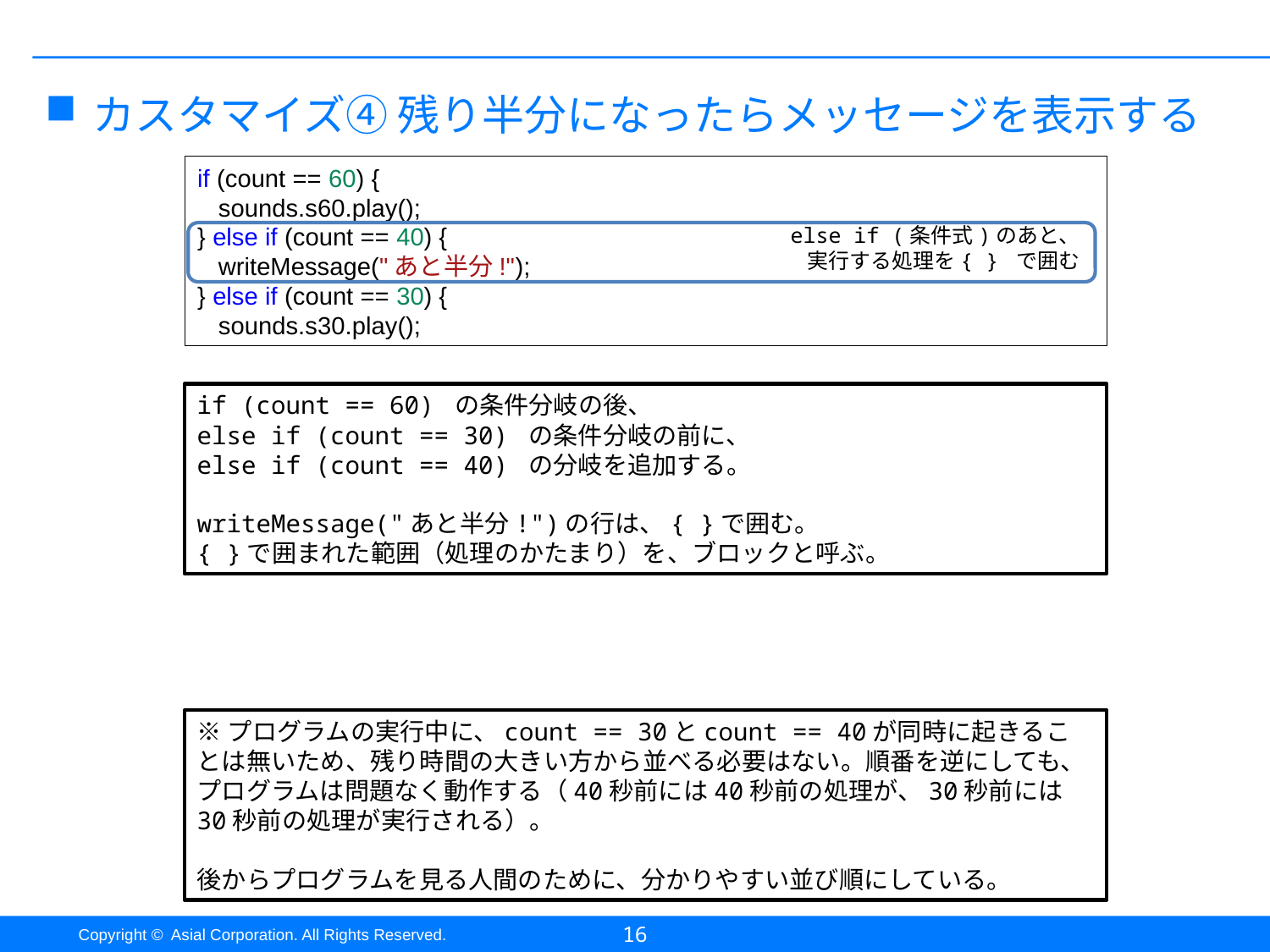

#

カスタマイズ④ 残り半分になったらメッセージを表示する

if (count == 60) {
   sounds.s60.play();
} else if (count == 40) {
   writeMessage("あと半分!");
} else if (count == 30) {
   sounds.s30.play();
else if (条件式)のあと、
実行する処理を{ } で囲む
if (count == 60) の条件分岐の後、
else if (count == 30) の条件分岐の前に、
else if (count == 40) の分岐を追加する。

writeMessage("あと半分!")の行は、{ }で囲む。
{ }で囲まれた範囲（処理のかたまり）を、ブロックと呼ぶ。
※プログラムの実行中に、count == 30とcount == 40が同時に起きることは無いため、残り時間の大きい方から並べる必要はない。順番を逆にしても、プログラムは問題なく動作する（40秒前には40秒前の処理が、30秒前には30秒前の処理が実行される）。

後からプログラムを見る人間のために、分かりやすい並び順にしている。
16